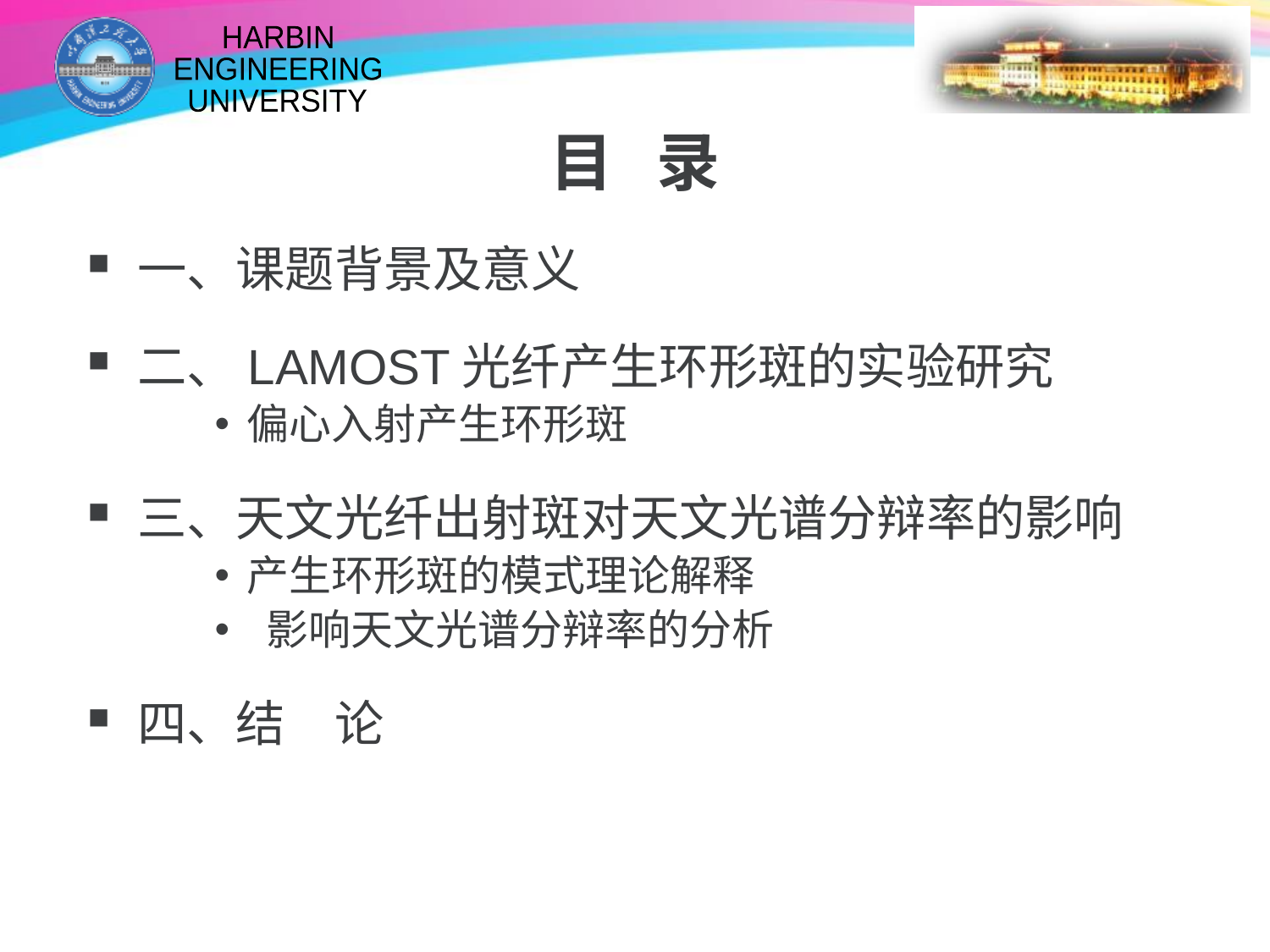

# 目   录
一、课题背景及意义
二、LAMOST光纤产生环形斑的实验研究
偏心入射产生环形斑
三、天文光纤出射斑对天文光谱分辩率的影响
产生环形斑的模式理论解释
 影响天文光谱分辩率的分析
四、结　论